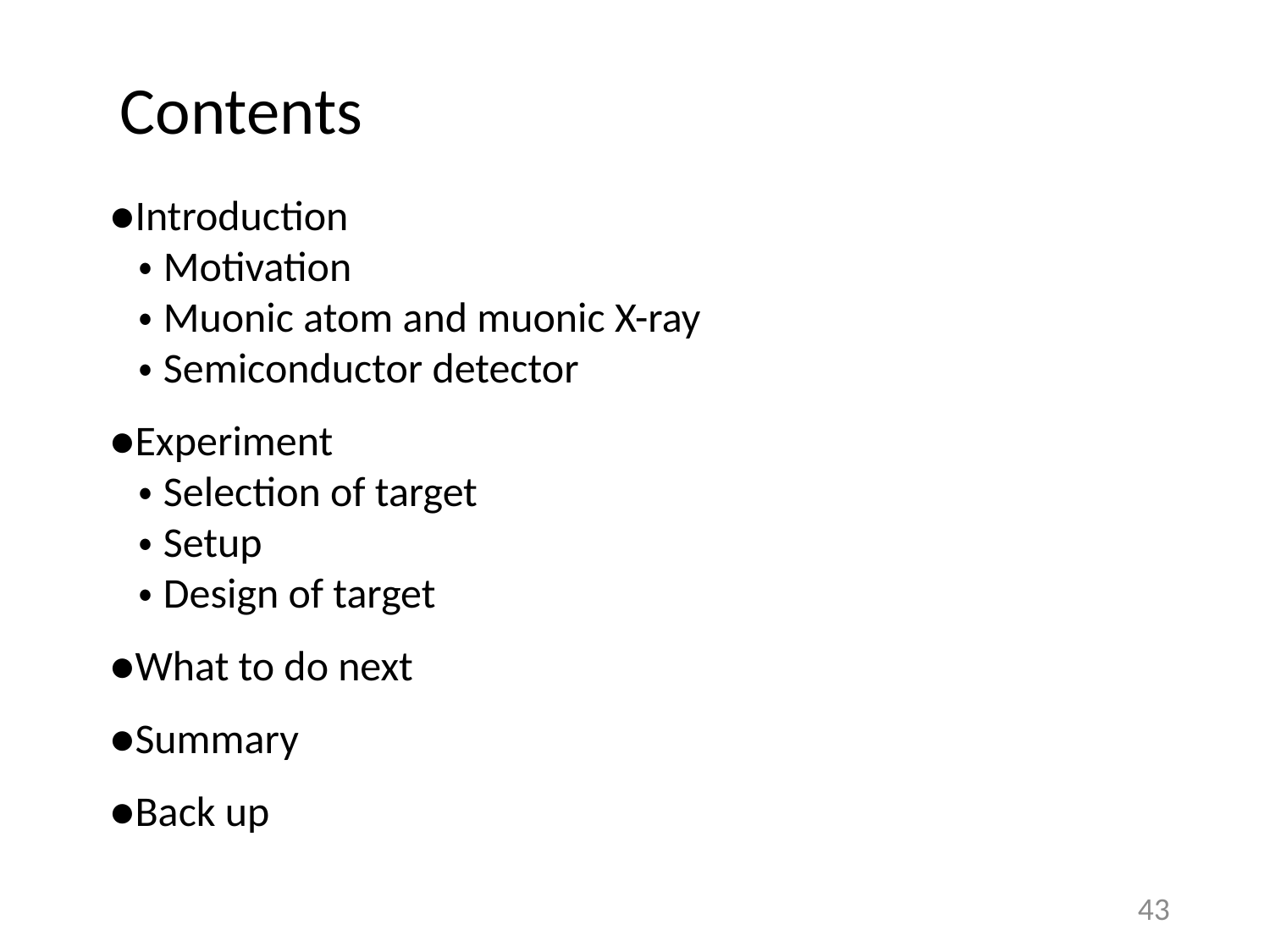

# Contents
●Introduction
  ・Motivation
  ・Muonic atom and muonic X-ray
  ・Semiconductor detector

●Experiment
  ・Selection of target
  ・Setup
  ・Design of target

●What to do next

●Summary

●Back up

43